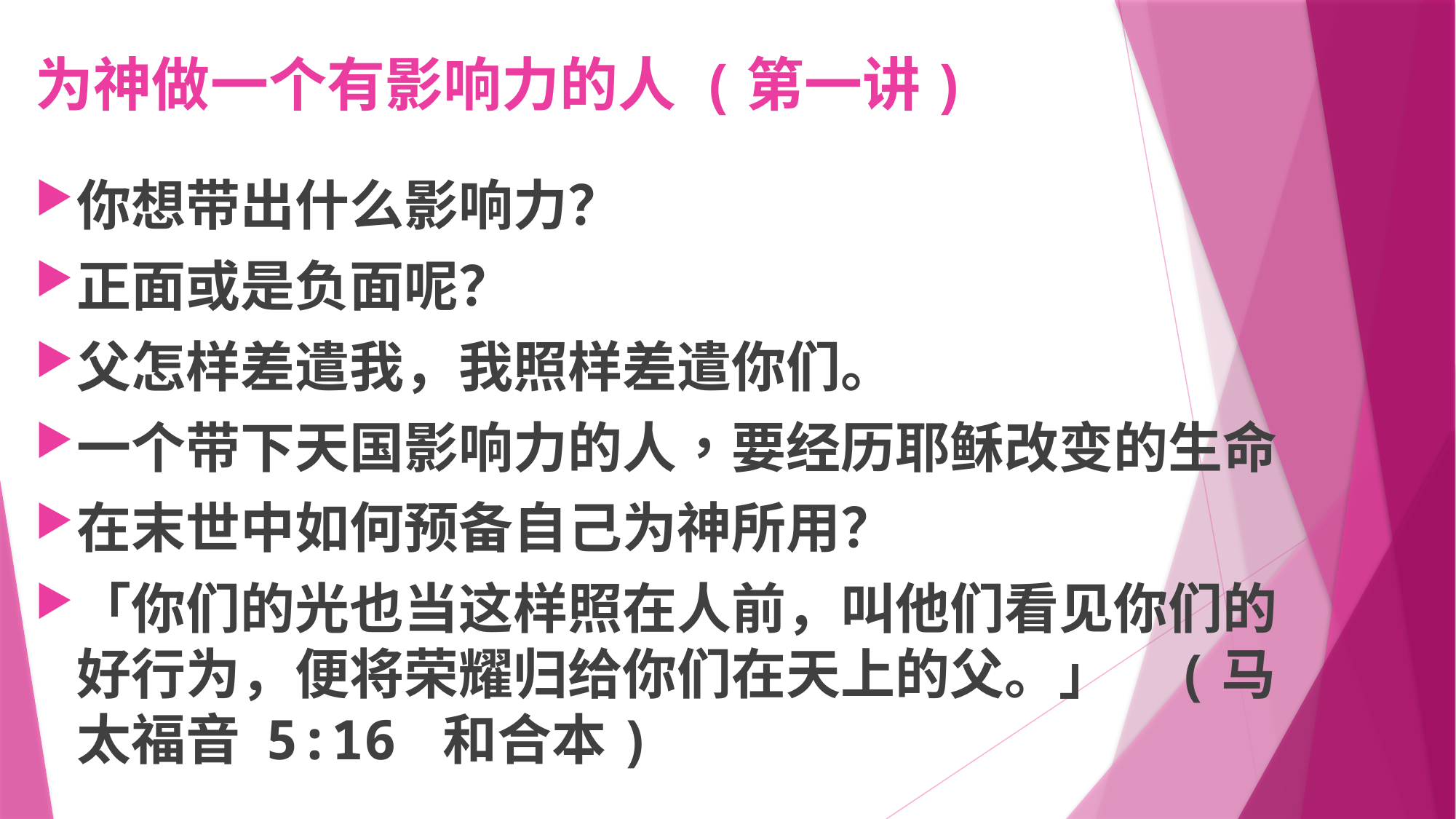

# 为神做一个有影响力的人 (第一讲)
你想带出什么影响力？
正面或是负面呢？
父怎样差遣我，我照样差遣你们。
一个带下天国影响力的人，要经历耶稣改变的生命
在末世中如何预备自己为神所用？
「你们的光也当这样照在人前，叫他们看见你们的好行为，便将荣耀归给你们在天上的父。」    (马太福音 5:16 和合本)